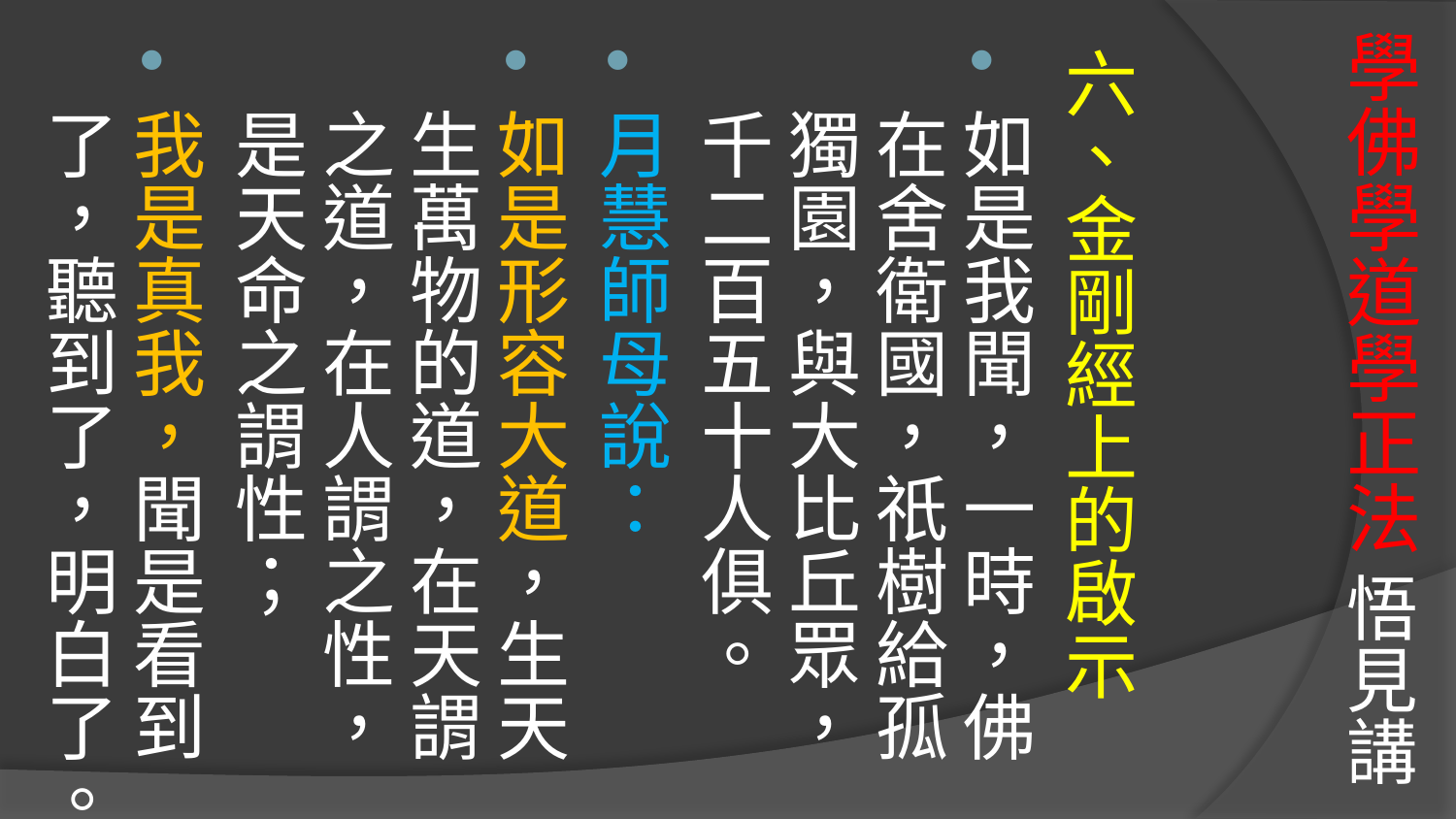

# 學佛學道學正法 悟見講
六、金剛經上的啟示
如是我聞，一時，佛在舍衛國，祇樹給孤獨園，與大比丘眾，千二百五十人俱。
月慧師母說：
如是形容大道，生天生萬物的道，在天謂之道，在人謂之性，是天命之謂性；
我是真我，聞是看到了，聽到了，明白了。